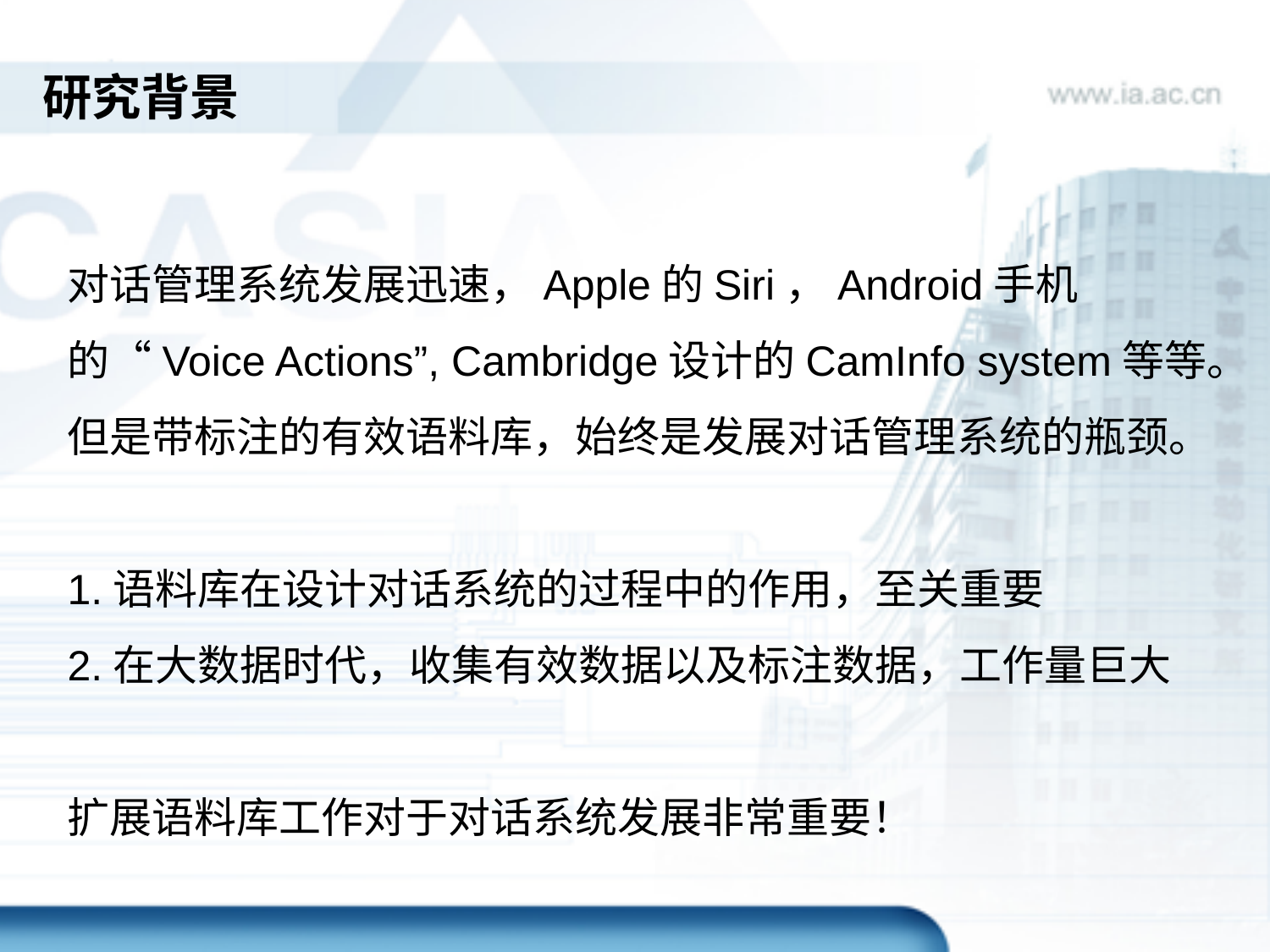

研究背景

对话管理系统发展迅速，Apple的Siri，Android手机的“Voice Actions”, Cambridge设计的CamInfo system等等。
但是带标注的有效语料库，始终是发展对话管理系统的瓶颈。

1.语料库在设计对话系统的过程中的作用，至关重要
2.在大数据时代，收集有效数据以及标注数据，工作量巨大

扩展语料库工作对于对话系统发展非常重要！